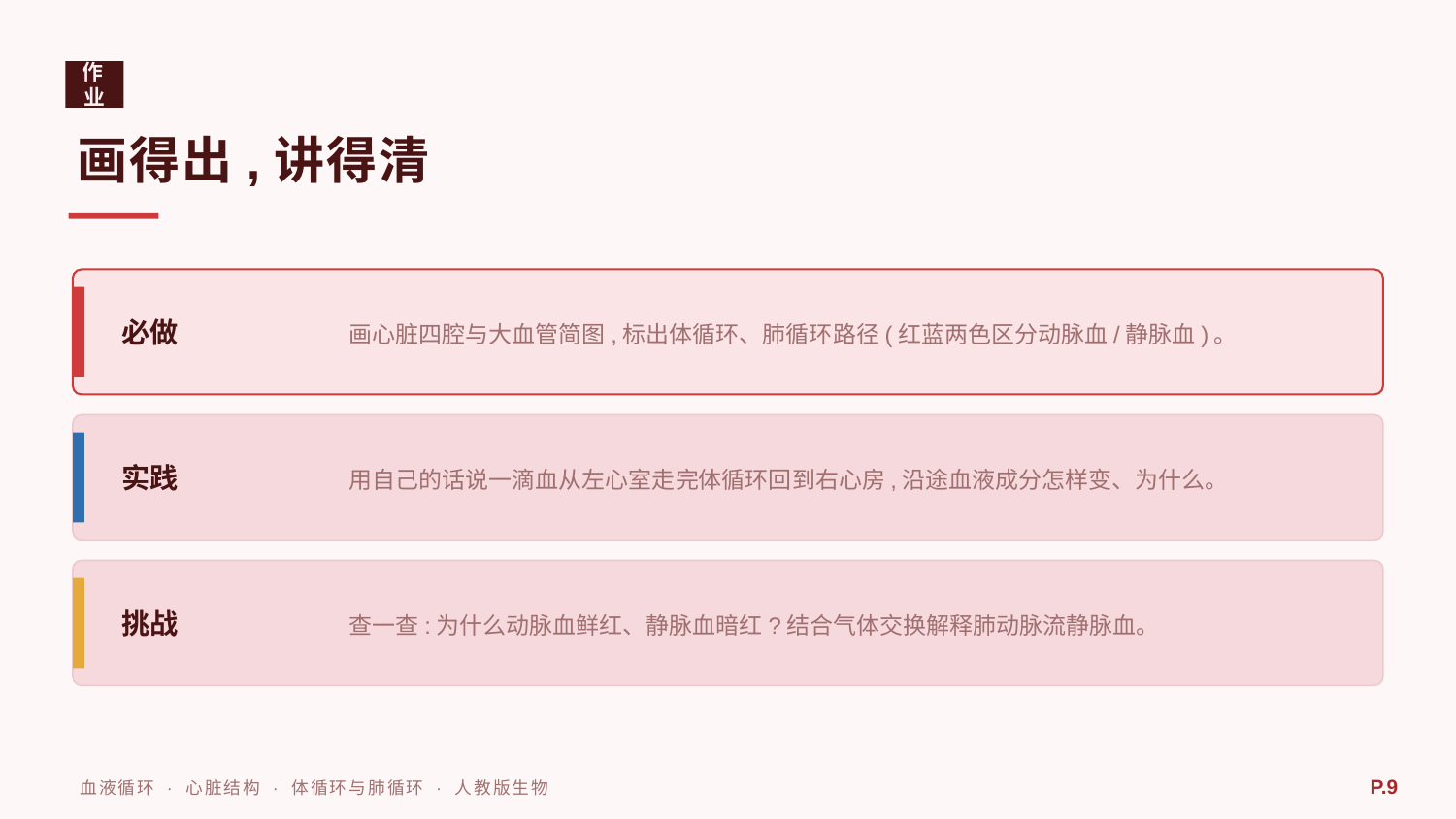

作业

画得出,讲得清

画心脏四腔与大血管简图,标出体循环、肺循环路径(红蓝两色区分动脉血/静脉血)。
必做

用自己的话说一滴血从左心室走完体循环回到右心房,沿途血液成分怎样变、为什么。
实践

查一查:为什么动脉血鲜红、静脉血暗红?结合气体交换解释肺动脉流静脉血。
挑战

P.9
血液循环 · 心脏结构 · 体循环与肺循环 · 人教版生物